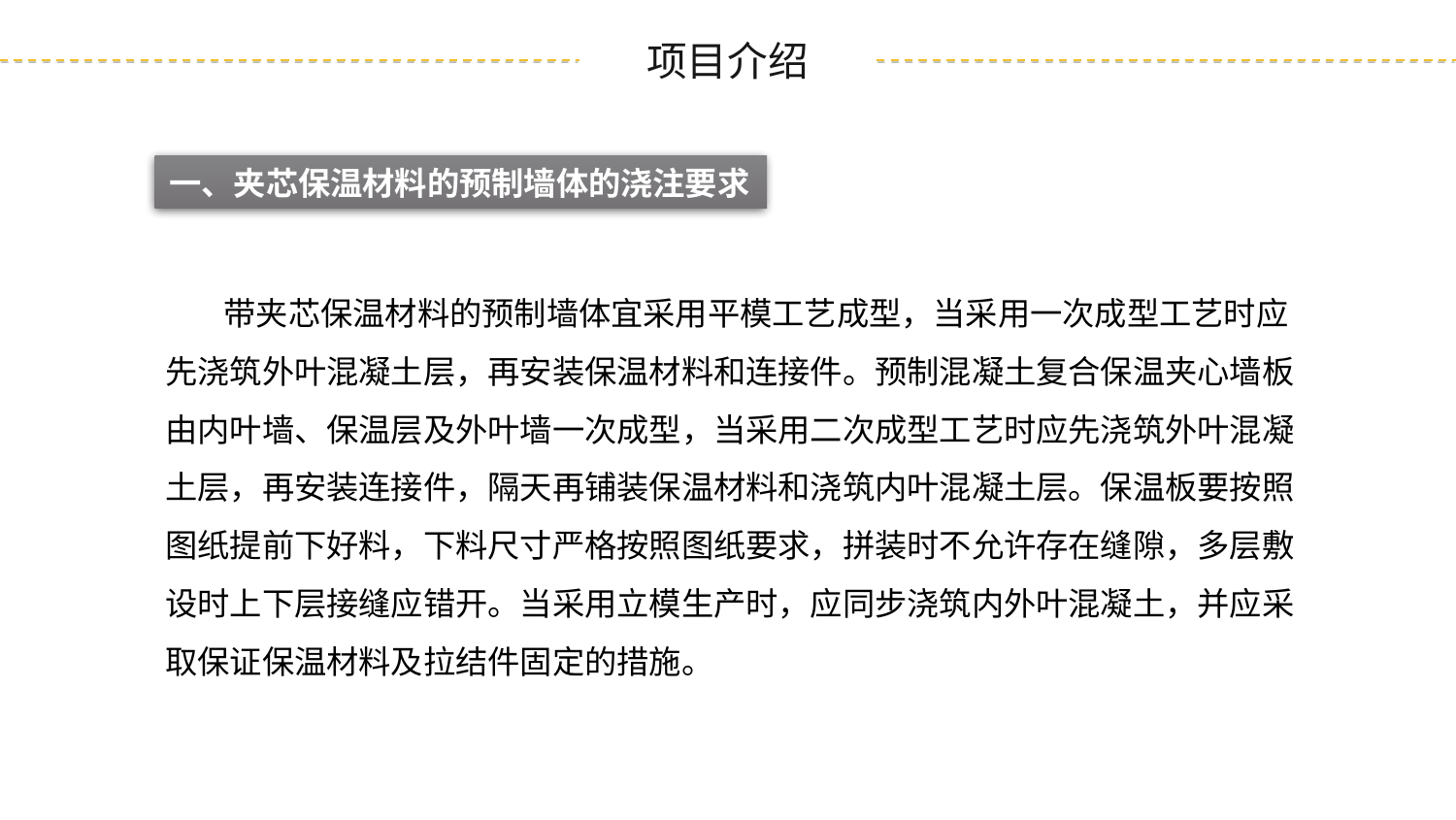

一、夹芯保温材料的预制墙体的浇注要求
       带夹芯保温材料的预制墙体宜采用平模工艺成型，当采用一次成型工艺时应先浇筑外叶混凝土层，再安装保温材料和连接件。预制混凝土复合保温夹心墙板由内叶墙、保温层及外叶墙一次成型，当采用二次成型工艺时应先浇筑外叶混凝土层，再安装连接件，隔天再铺装保温材料和浇筑内叶混凝土层。保温板要按照图纸提前下好料，下料尺寸严格按照图纸要求，拼装时不允许存在缝隙，多层敷设时上下层接缝应错开。当采用立模生产时，应同步浇筑内外叶混凝土，并应采取保证保温材料及拉结件固定的措施。